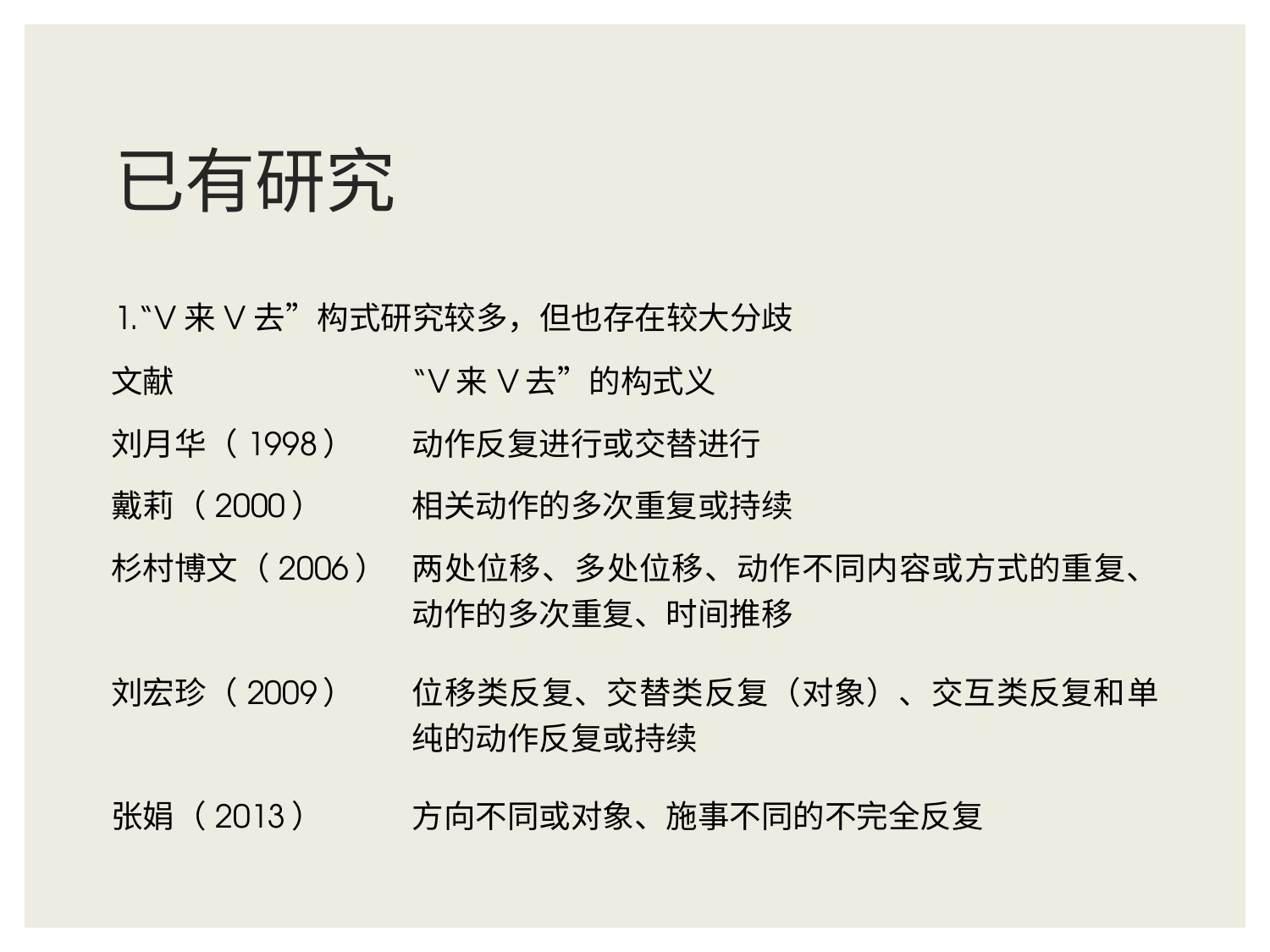

# 已有研究
1.“V来V去”构式研究较多，但也存在较大分歧

| 文献 | “V来V去”的构式义 |
| --- | --- |
| 刘月华（1998） | 动作反复进行或交替进行 |
| 戴莉（2000） | 相关动作的多次重复或持续 |
| 杉村博文（2006） | 两处位移、多处位移、动作不同内容或方式的重复、动作的多次重复、时间推移 |
| 刘宏珍（2009） | 位移类反复、交替类反复（对象）、交互类反复和单纯的动作反复或持续 |
| 张娟（2013） | 方向不同或对象、施事不同的不完全反复 |